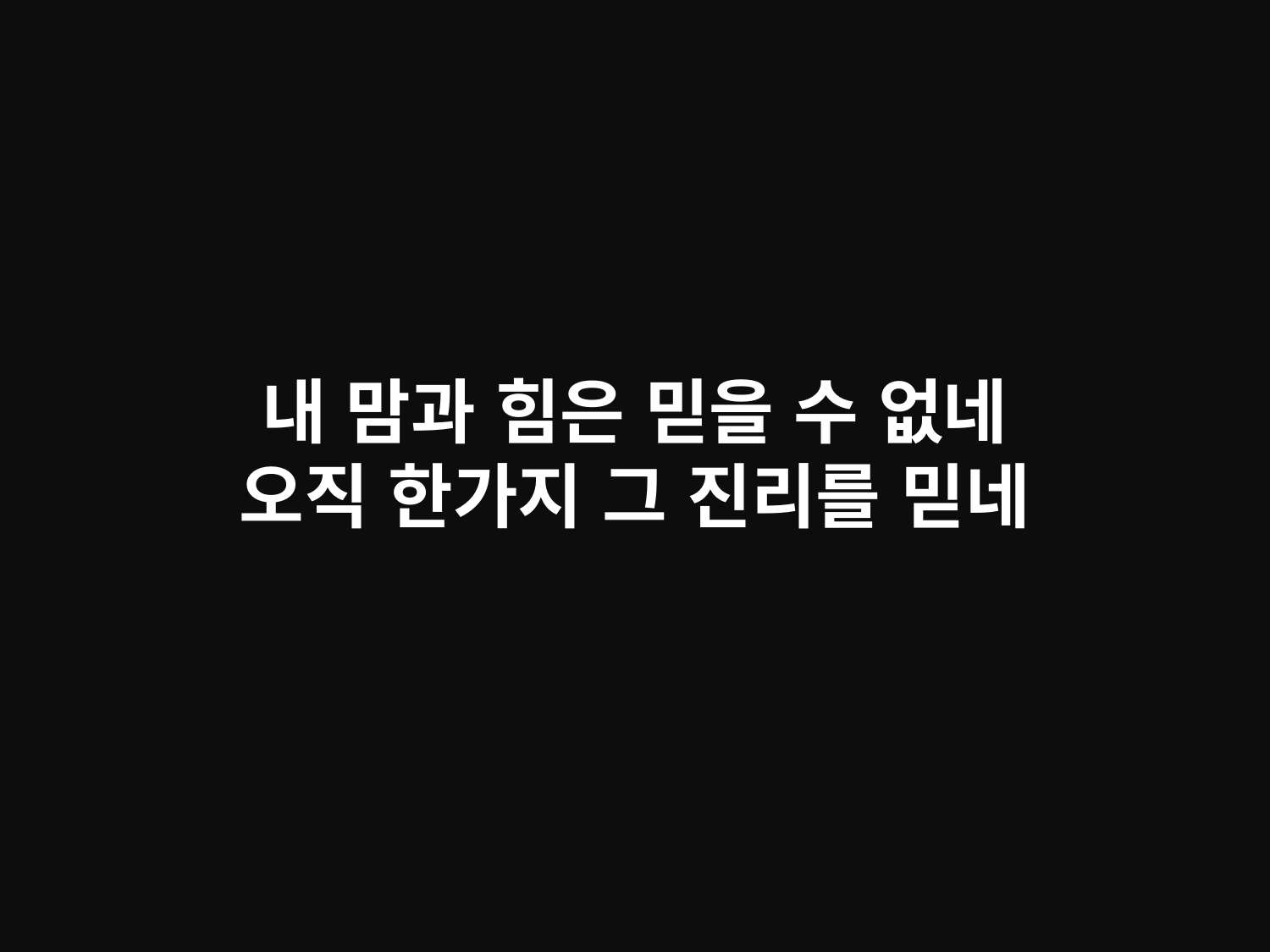

# 내 맘과 힘은 믿을 수 없네 오직 한가지 그 진리를 믿네